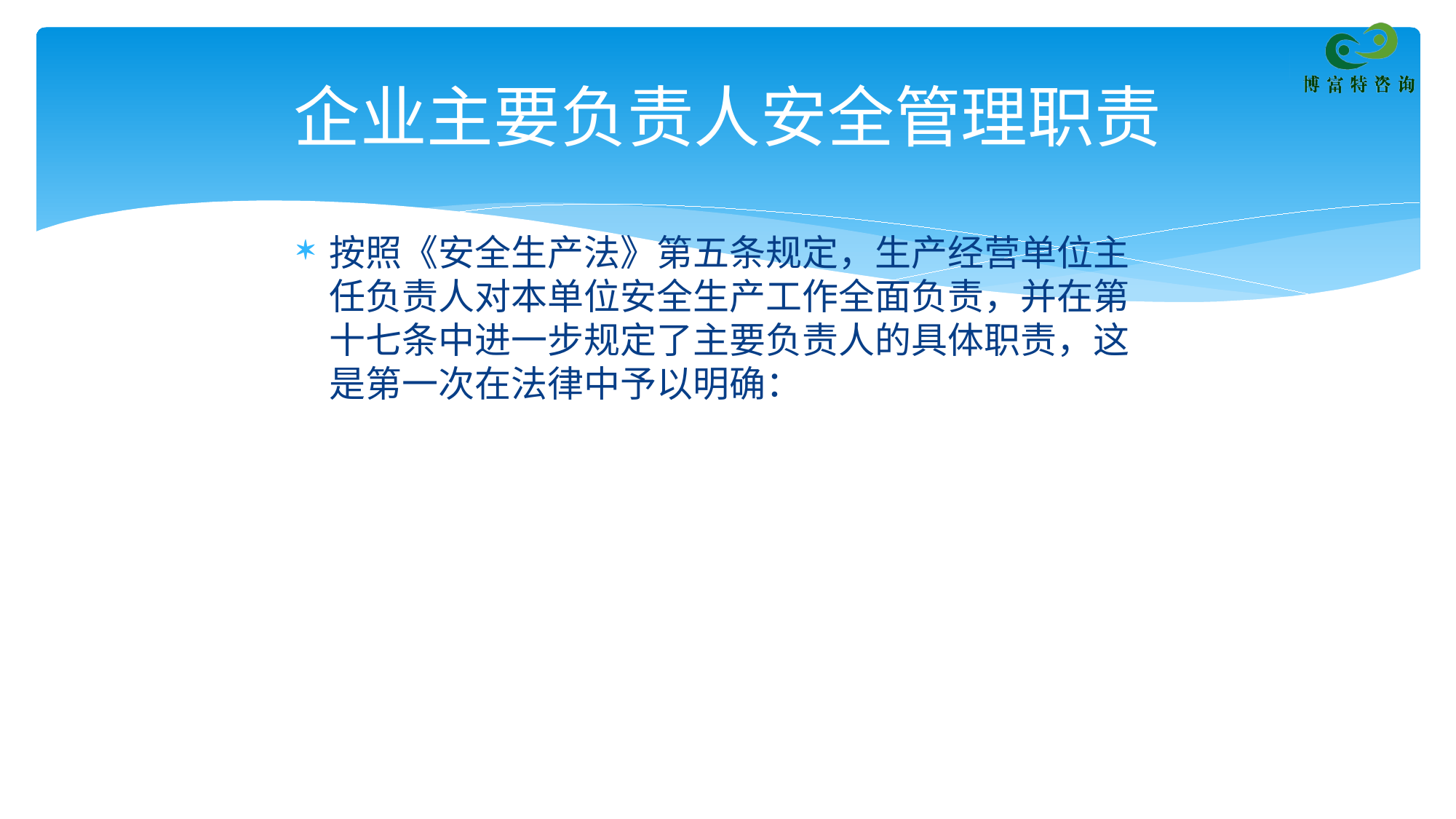

# 企业主要负责人安全管理职责
按照《安全生产法》第五条规定，生产经营单位主任负责人对本单位安全生产工作全面负责，并在第十七条中进一步规定了主要负责人的具体职责，这是第一次在法律中予以明确：